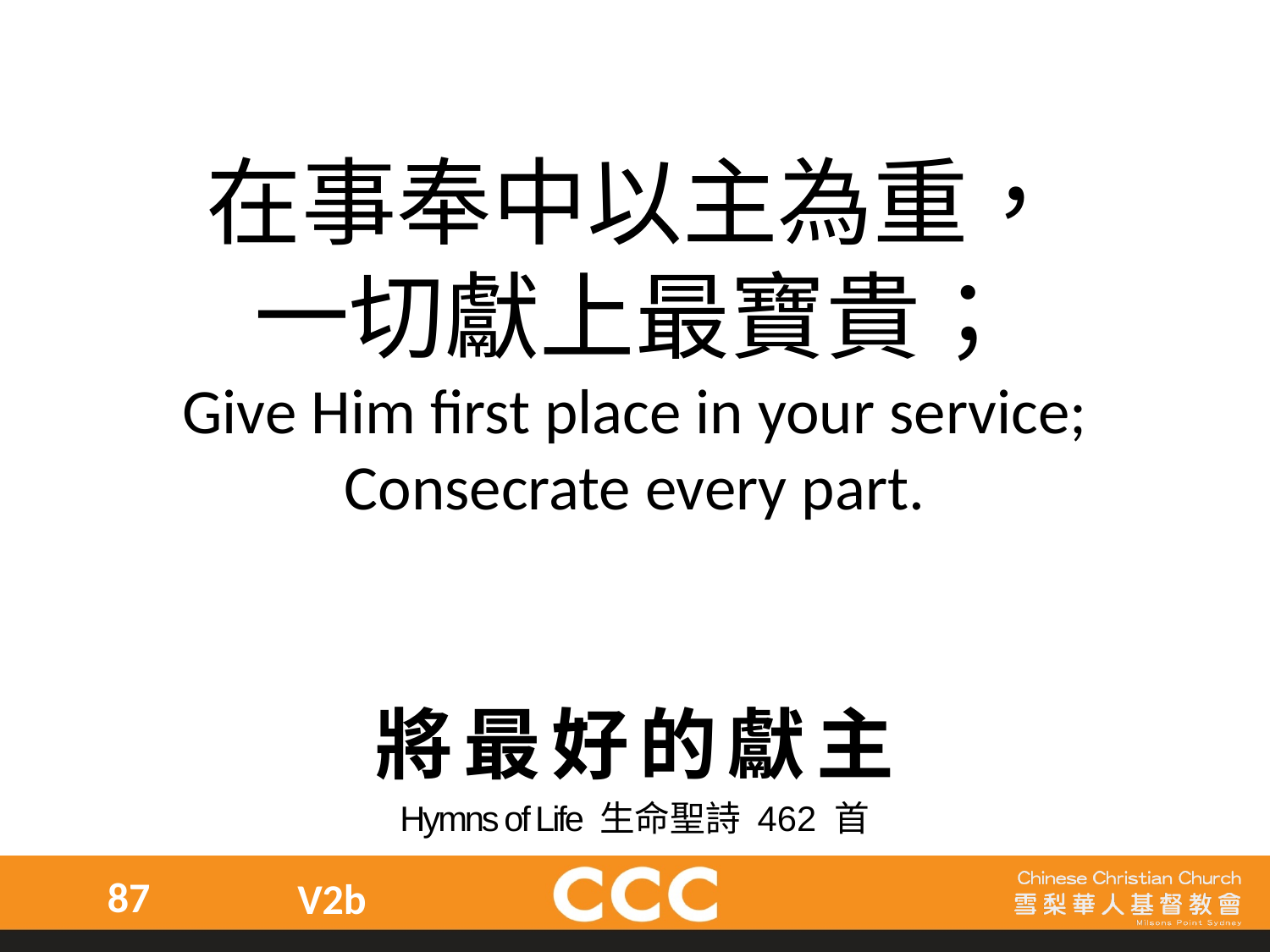

在事奉中以主為重，
一切獻上最寶貴；
Give Him first place in your service;
Consecrate every part.
將最好的獻主
Hymns of Life 生命聖詩 462 首
87
V2b